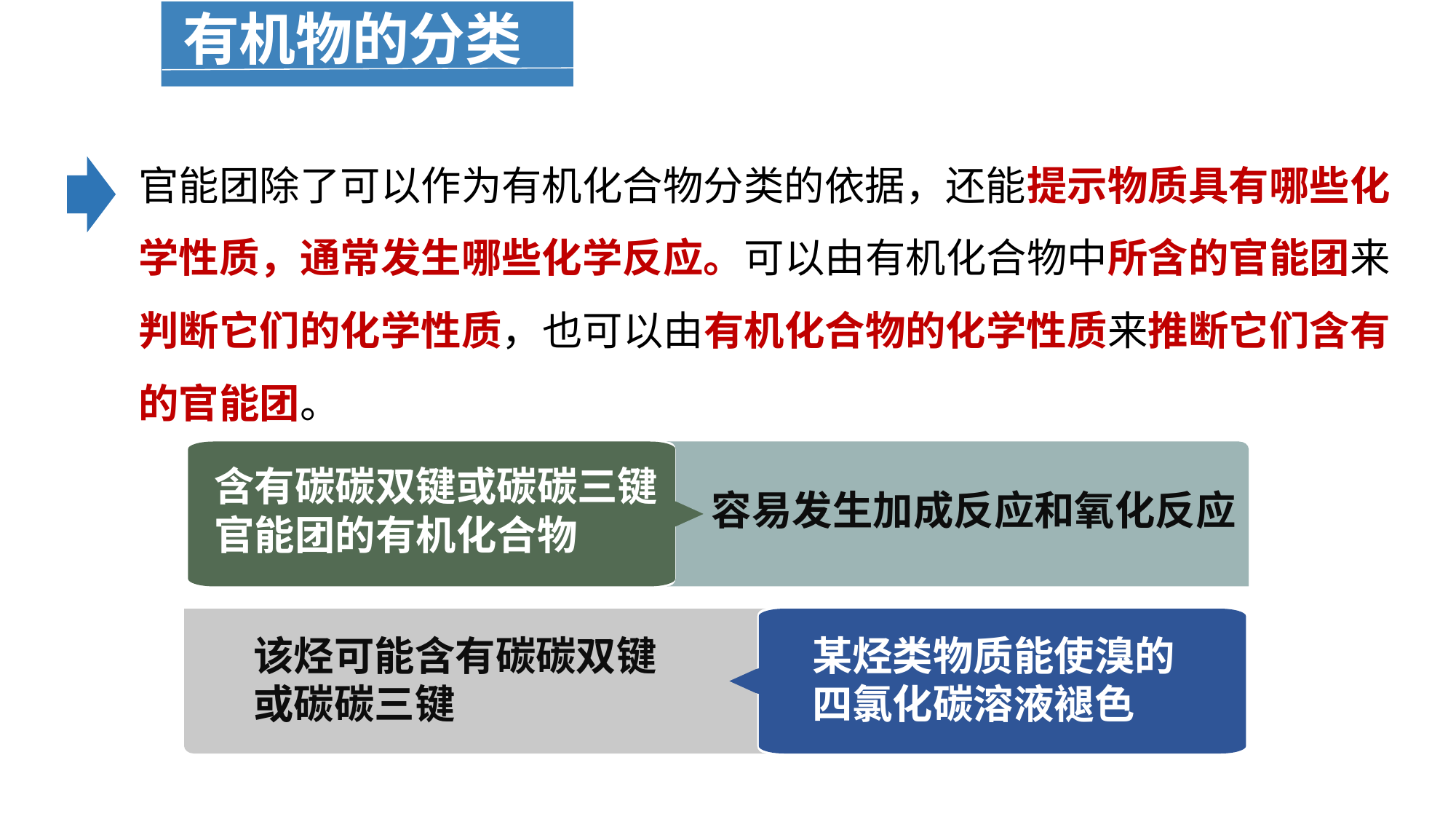

有机物的分类
官能团除了可以作为有机化合物分类的依据，还能提示物质具有哪些化学性质，通常发生哪些化学反应。可以由有机化合物中所含的官能团来判断它们的化学性质，也可以由有机化合物的化学性质来推断它们含有的官能团。

含有碳碳双键或碳碳三键官能团的有机化合物
容易发生加成反应和氧化反应

该烃可能含有碳碳双键或碳碳三键
某烃类物质能使溴的四氯化碳溶液褪色